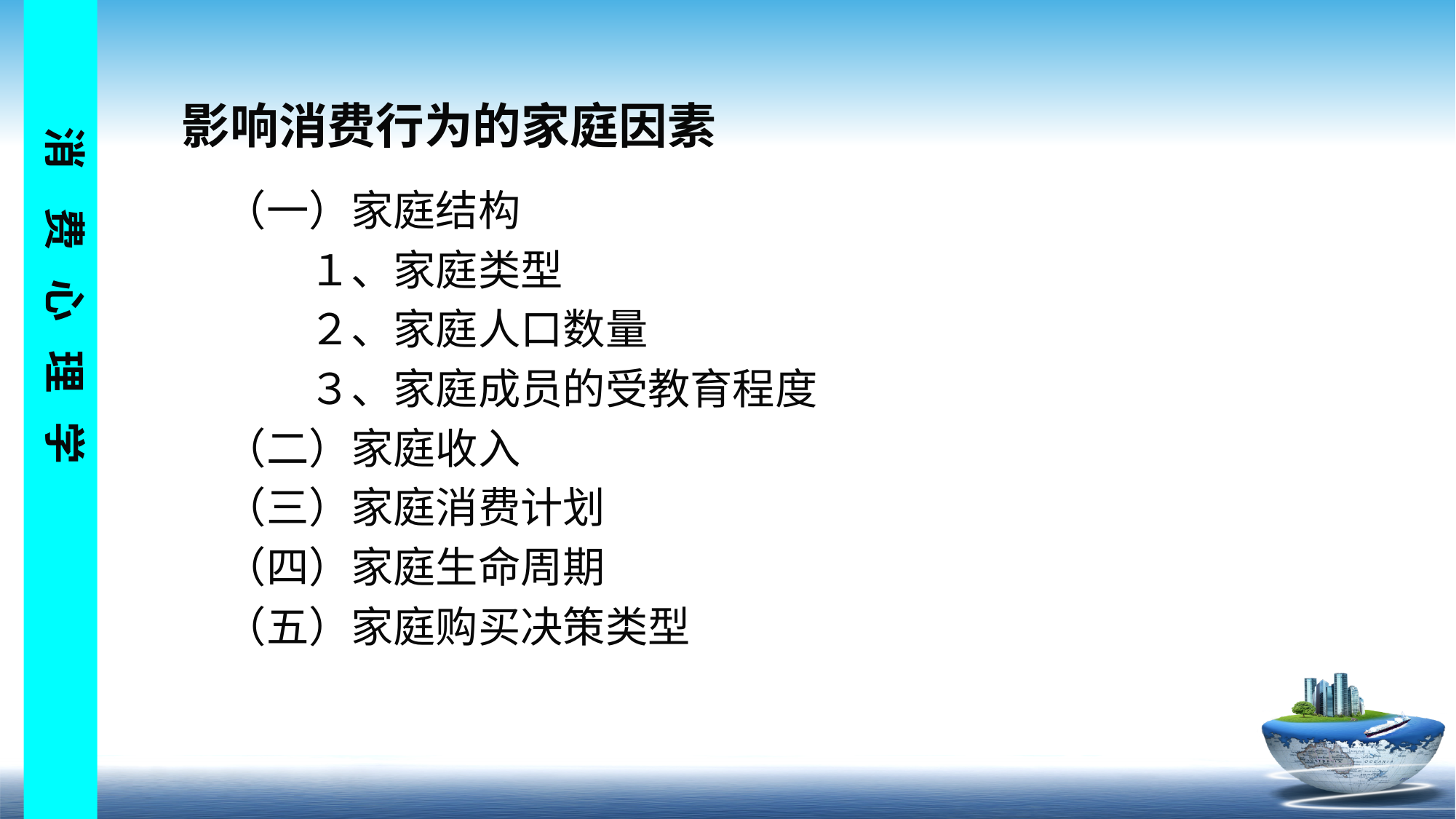

影响消费行为的家庭因素

　（一）家庭结构
　　　１、家庭类型
　　　２、家庭人口数量
　　　３、家庭成员的受教育程度
　（二）家庭收入
　（三）家庭消费计划
　（四）家庭生命周期
　（五）家庭购买决策类型
纽韧姿洋此诗腆偿武纹跌蛤泊擦队烟蚤谢巳细楞嗓支撅写馆醚迟义篱牢讨第九章 消费者群体与消费心理第九章 消费者群体与消费心理